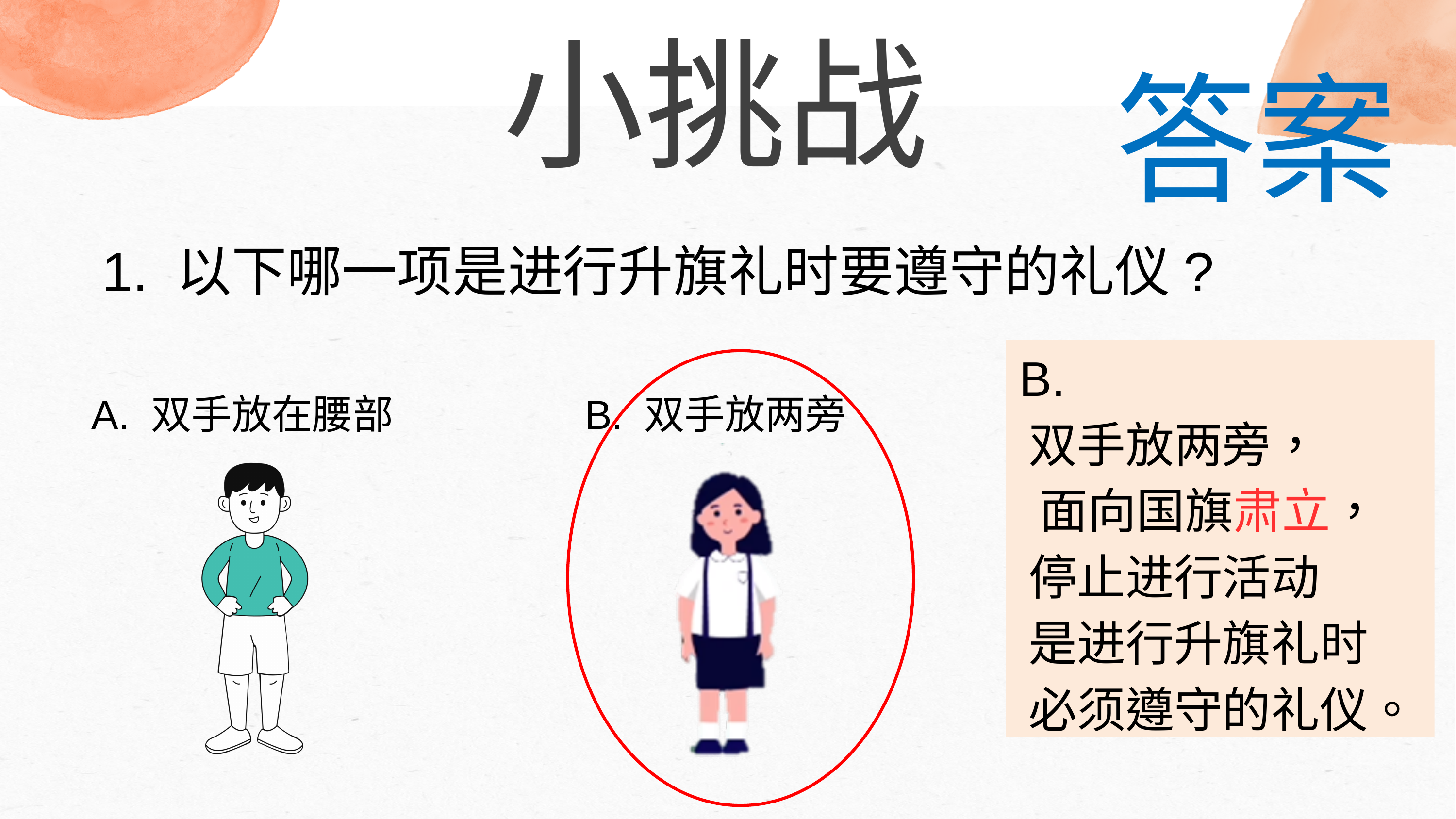

小挑战
答案
1. 以下哪一项是进行升旗礼时要遵守的礼仪?
 B.
 双手放两旁，
  面向国旗肃立，
 停止进行活动
 是进行升旗礼时
 必须遵守的礼仪。

A. 双手放在腰部
B. 双手放两旁